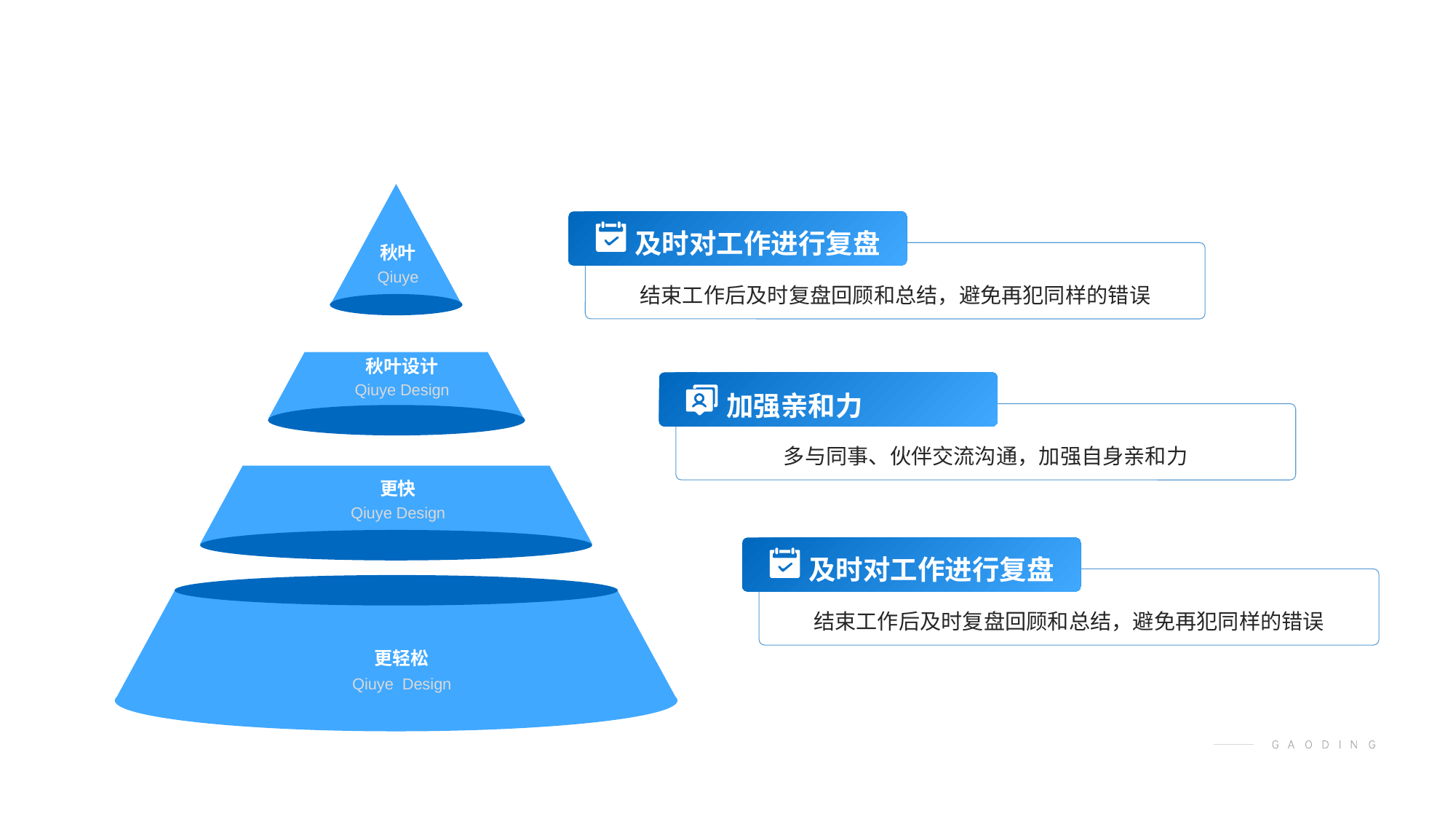

秋叶
Qiuye
秋叶设计
Qiuye Design
更快
Qiuye Design
更轻松
Qiuye  Design

及时对工作进行复盘

结束工作后及时复盘回顾和总结，避免再犯同样的错误

加强亲和力

多与同事、伙伴交流沟通，加强自身亲和力

及时对工作进行复盘

结束工作后及时复盘回顾和总结，避免再犯同样的错误